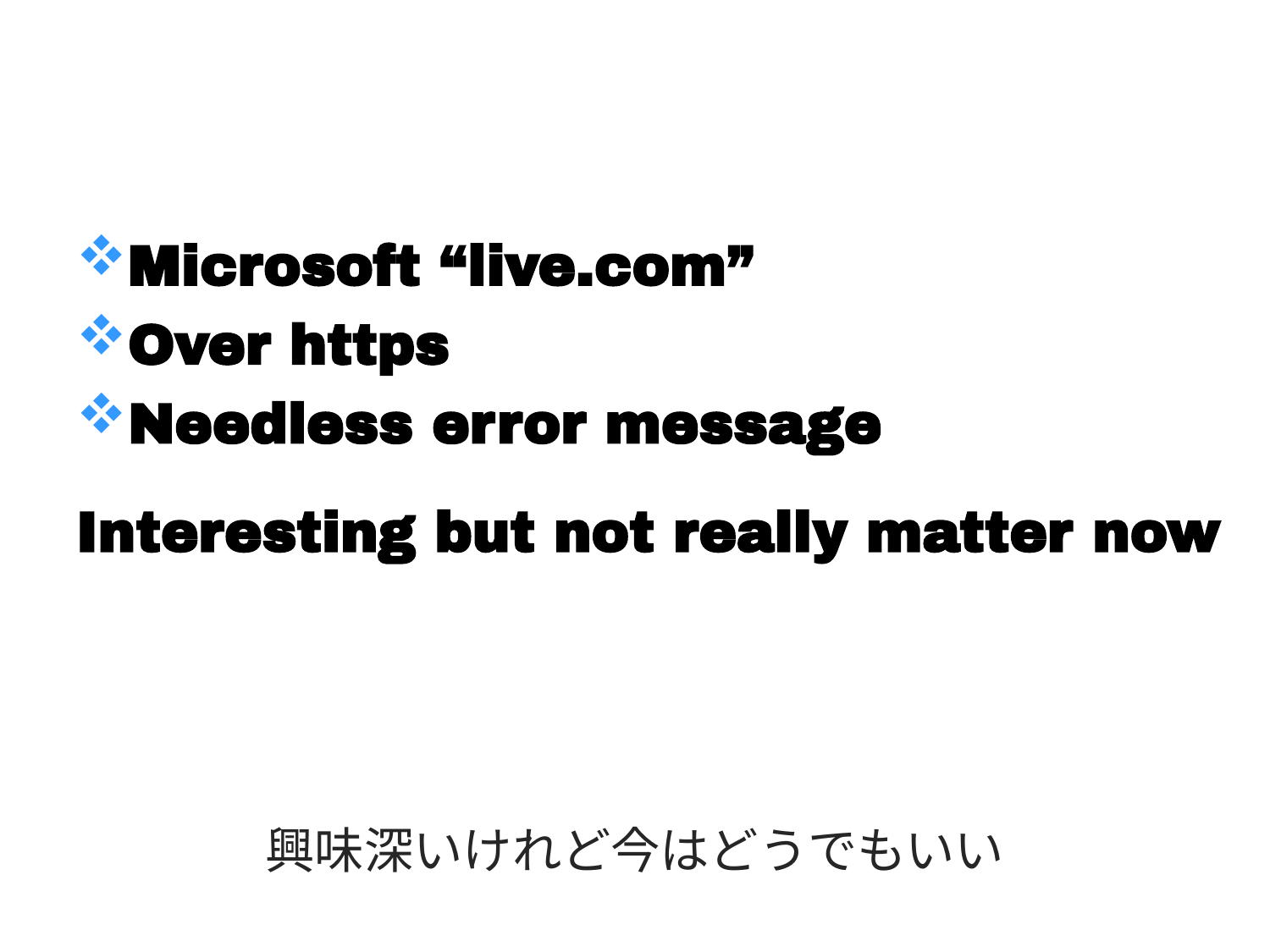

#
Microsoft “live.com”
Over https
Needless error message

Interesting but not really matter now
興味深いけれど今はどうでもいい